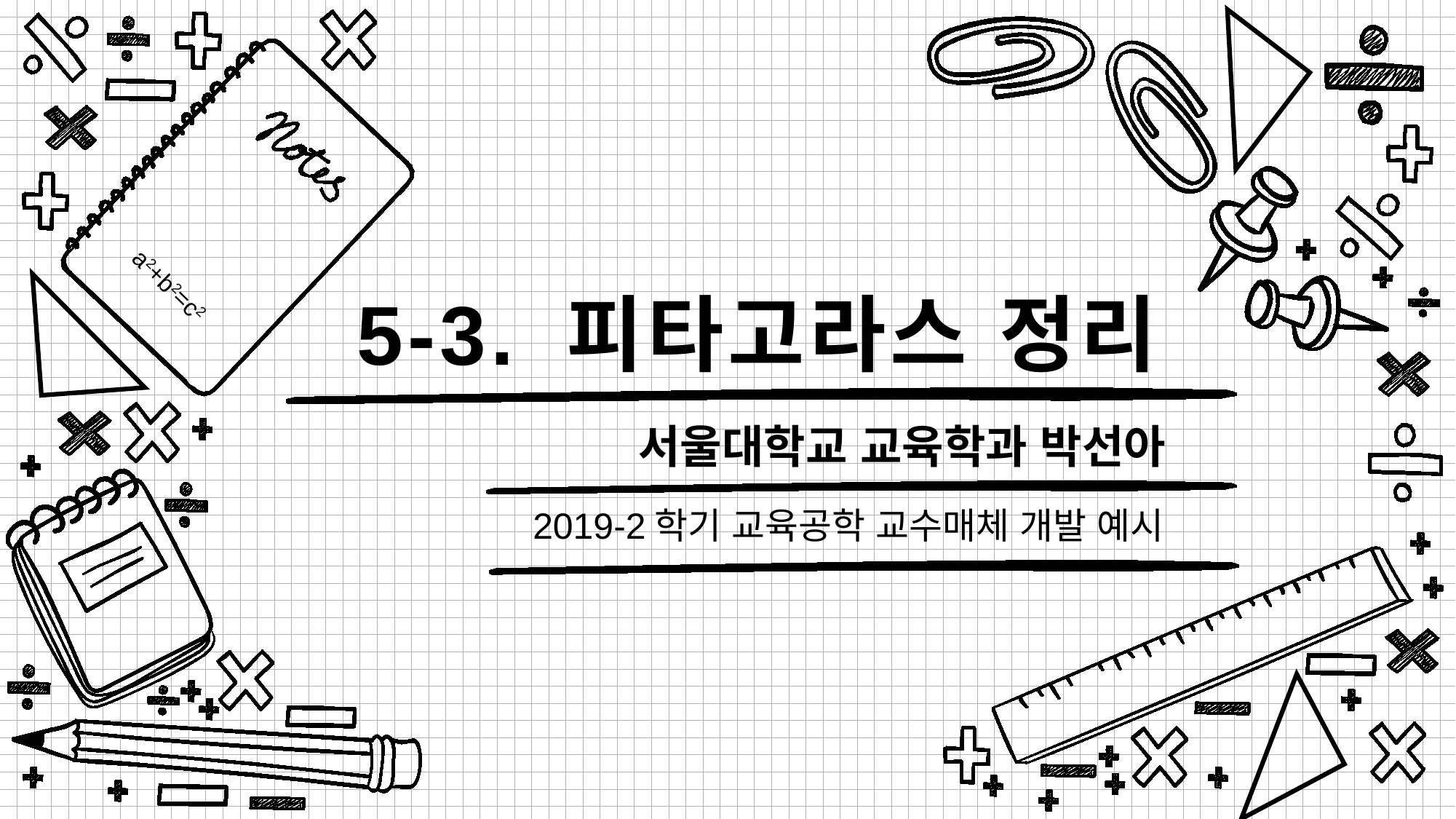

a2+b2=c2
5-3. 피타고라스 정리

서울대학교 교육학과 박선아

2019-2학기 교육공학 교수매체 개발 예시

1